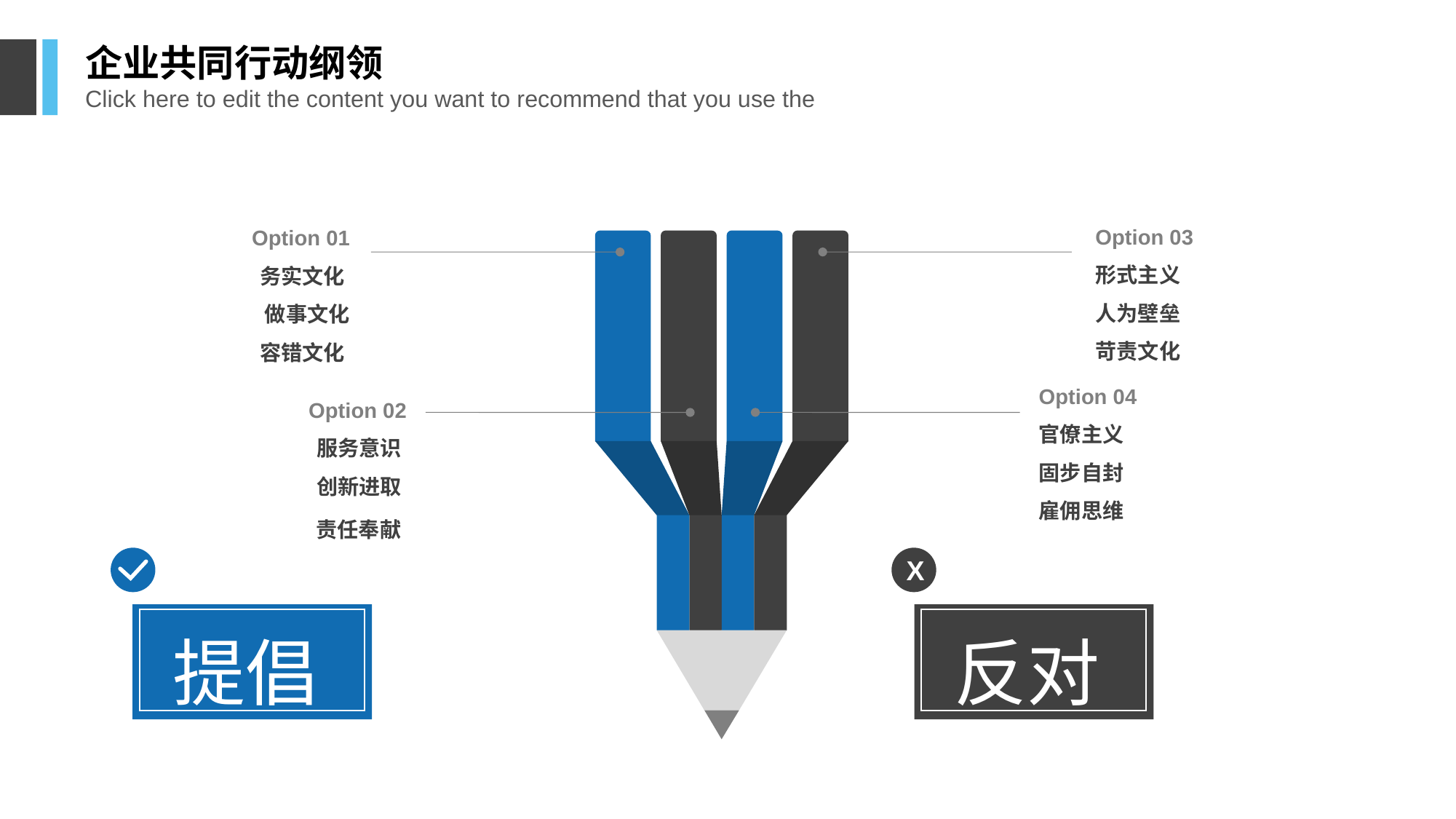

企业共同行动纲领
Click here to edit the content you want to recommend that you use the
Option 03
形式主义
人为壁垒
苛责文化
Option 01
务实文化
做事文化
容错文化

Option 04
官僚主义
固步自封
雇佣思维
Option 02
服务意识
创新进取
责任奉献

X

反对

提倡